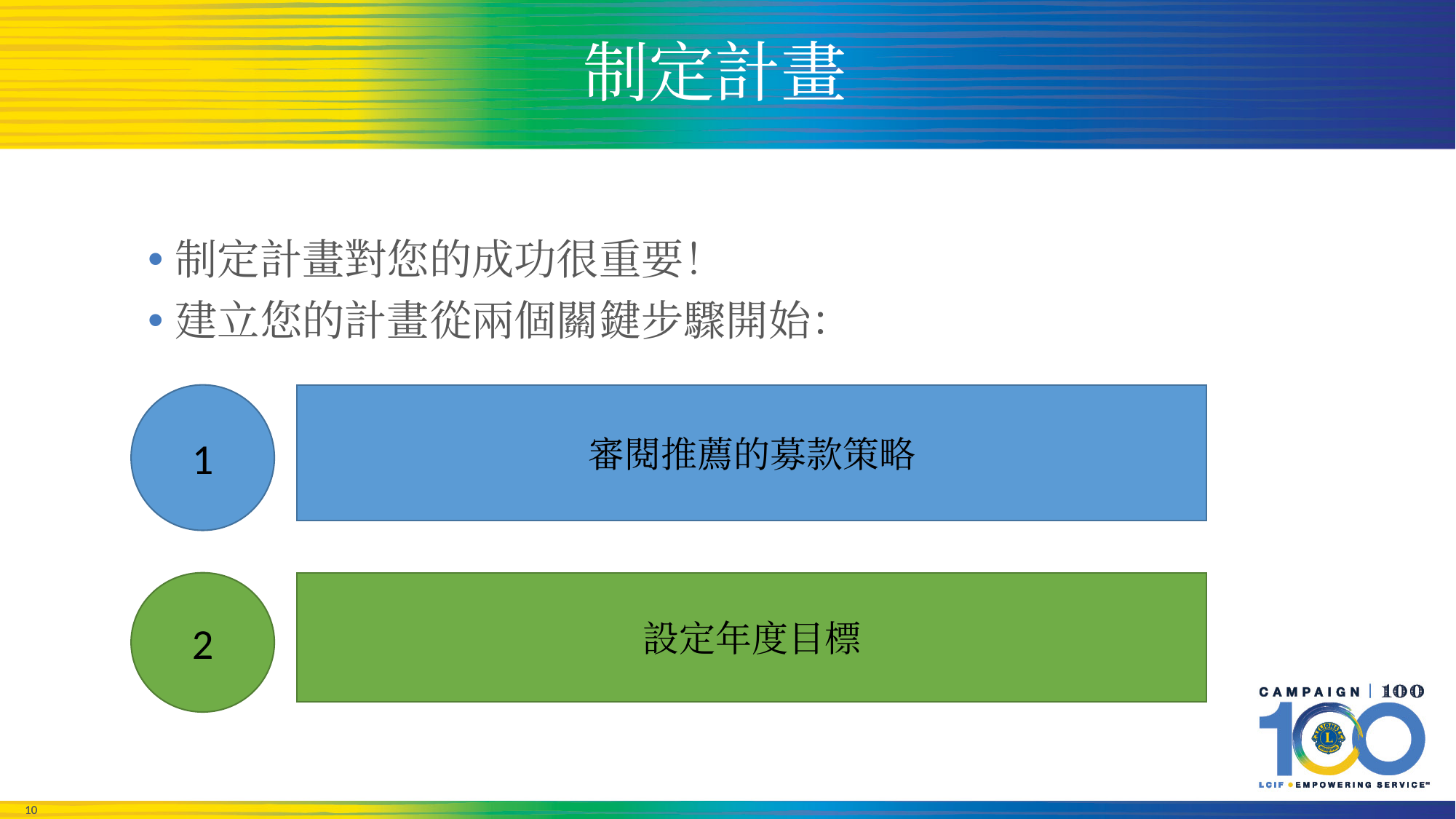

# 制定計畫
制定計畫對您的成功很重要！
建立您的計畫從兩個關鍵步驟開始：

1
審閱推薦的募款策略
2
設定年度目標